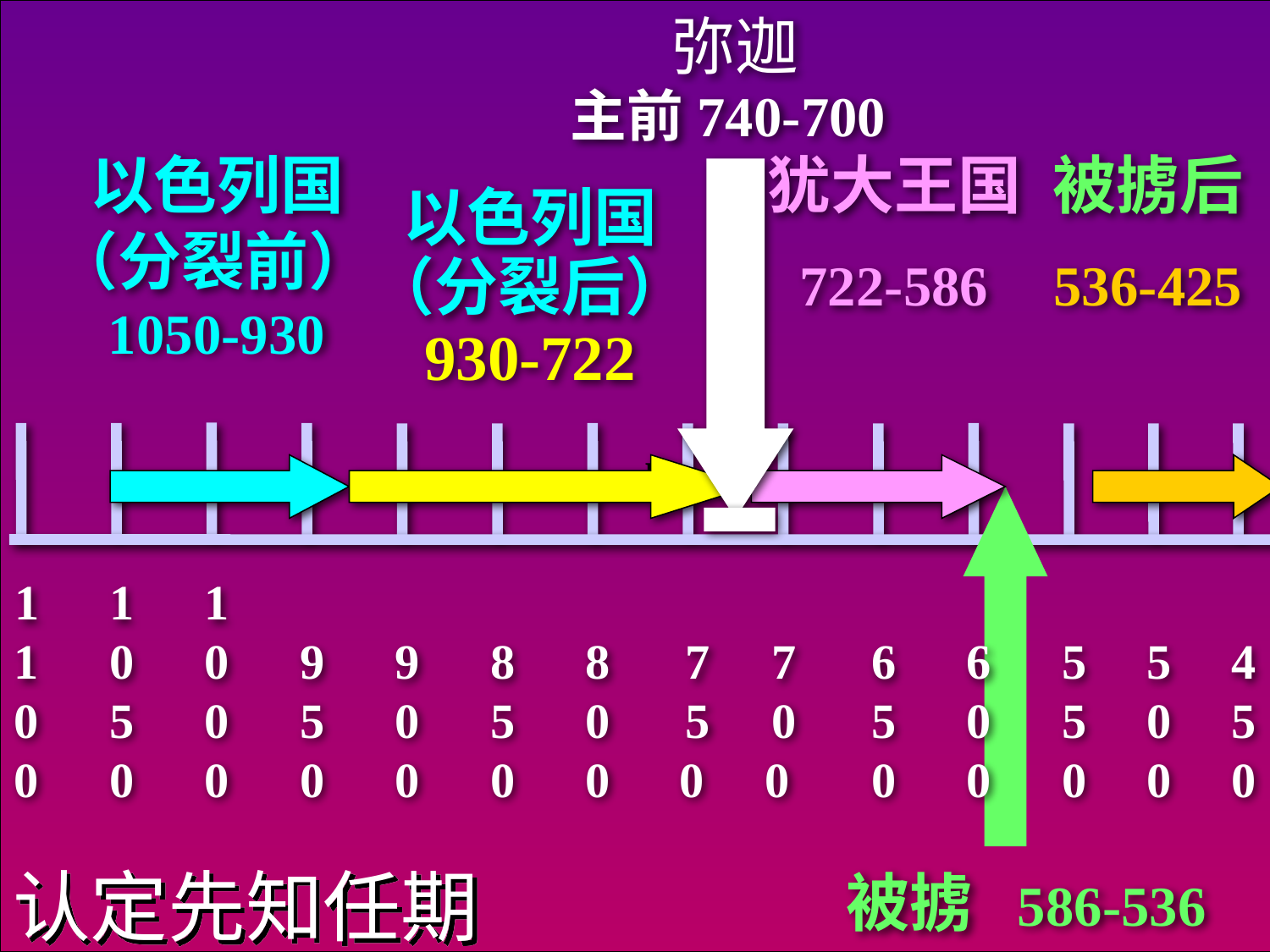

h
弥迦
主前740-700

以色列国
（分裂后）
930-722
以色列国（分裂前）1050-930
犹大王国
722-586
被掳后
536-425

1100
1050
1000
 950
 900
 850
 800
   7 5 0
   7 0 0
 650
 600
 550
 500
 450
认定先知任期
被掳  586-536